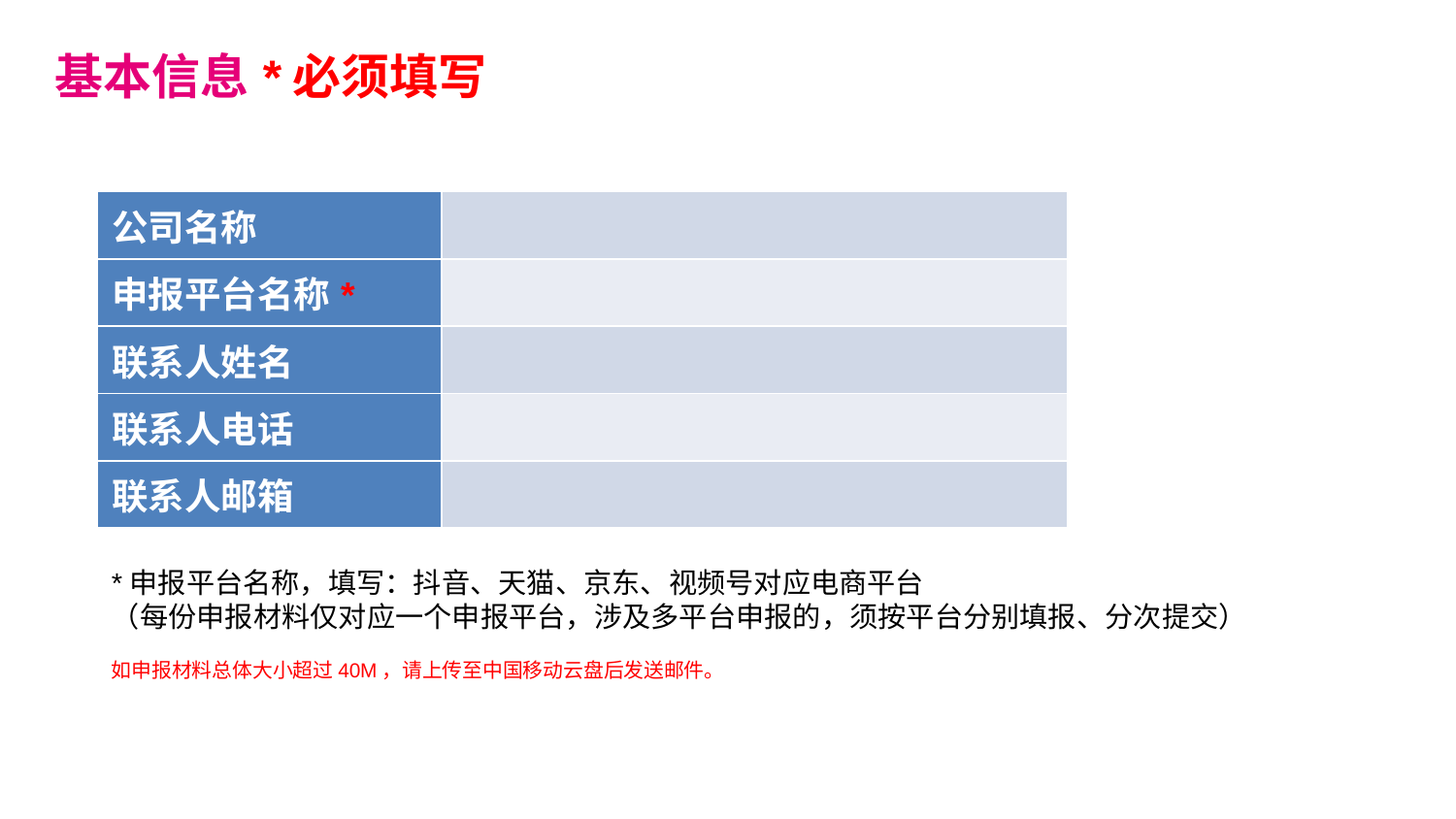

基本信息*必须填写

| 公司名称 |  |
| --- | --- |
| 申报平台名称\* |  |
| 联系人姓名 |  |
| 联系人电话 |  |
| 联系人邮箱 |  |
*申报平台名称，填写：抖音、天猫、京东、视频号对应电商平台
（每份申报材料仅对应一个申报平台，涉及多平台申报的，须按平台分别填报、分次提交）

如申报材料总体大小超过40M，请上传至中国移动云盘后发送邮件。
2